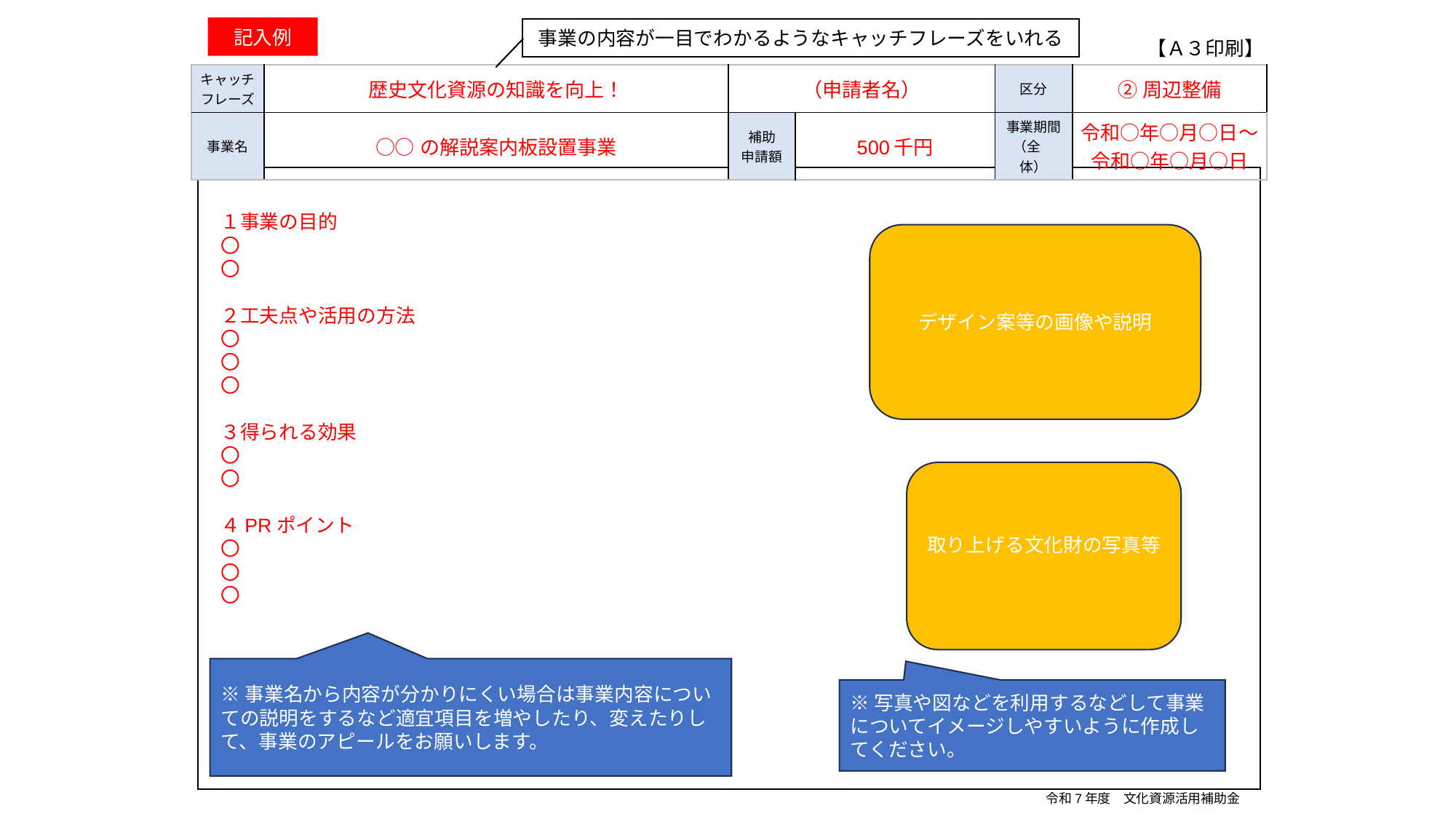

記入例
事業の内容が一目でわかるようなキャッチフレーズをいれる
【Ａ３印刷】
| キャッチフレーズ | 歴史文化資源の知識を向上！ | （申請者名） |  | 区分 | ②周辺整備 |
| --- | --- | --- | --- | --- | --- |
| 事業名 | ○○の解説案内板設置事業 | 補助 申請額 | 500千円 | 事業期間 （全　体） | 令和○年○月○日～令和○年○月○日 |

１事業の目的
〇
〇

２工夫点や活用の方法
〇
〇
〇

３得られる効果
〇
〇

４PRポイント
〇
〇
〇

デザイン案等の画像や説明
取り上げる文化財の写真等

※事業名から内容が分かりにくい場合は事業内容についての説明をするなど適宜項目を増やしたり、変えたりして、事業のアピールをお願いします。
※写真や図などを利用するなどして事業についてイメージしやすいように作成してください。
令和7年度　文化資源活用補助金